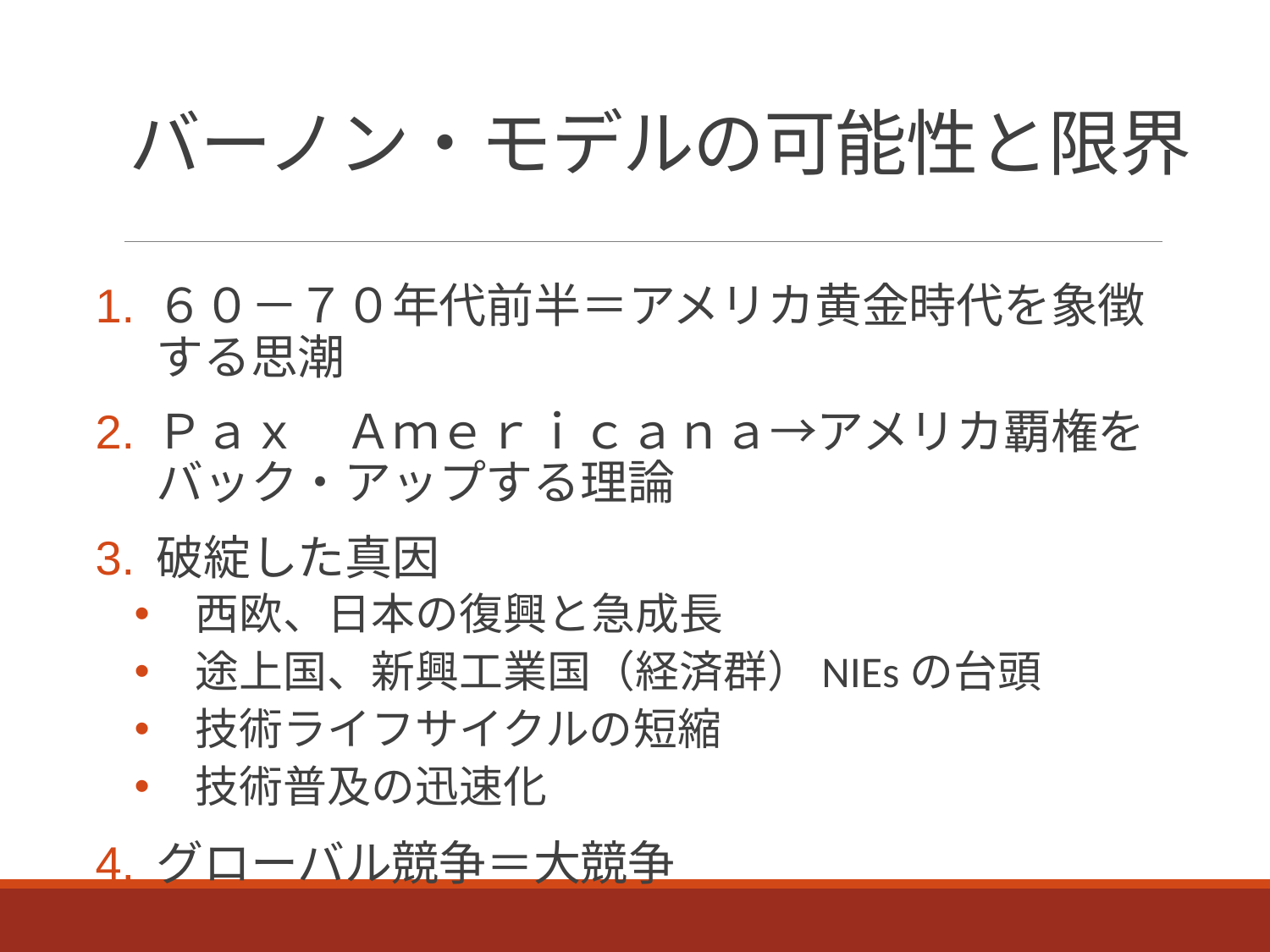

# バーノン・モデルの可能性と限界
６０－７０年代前半＝アメリカ黄金時代を象徴する思潮
Ｐａｘ　Ａｍｅｒｉｃａｎａ→アメリカ覇権をバック・アップする理論
破綻した真因
西欧、日本の復興と急成長
途上国、新興工業国（経済群）NIEsの台頭
技術ライフサイクルの短縮
技術普及の迅速化
グローバル競争＝大競争